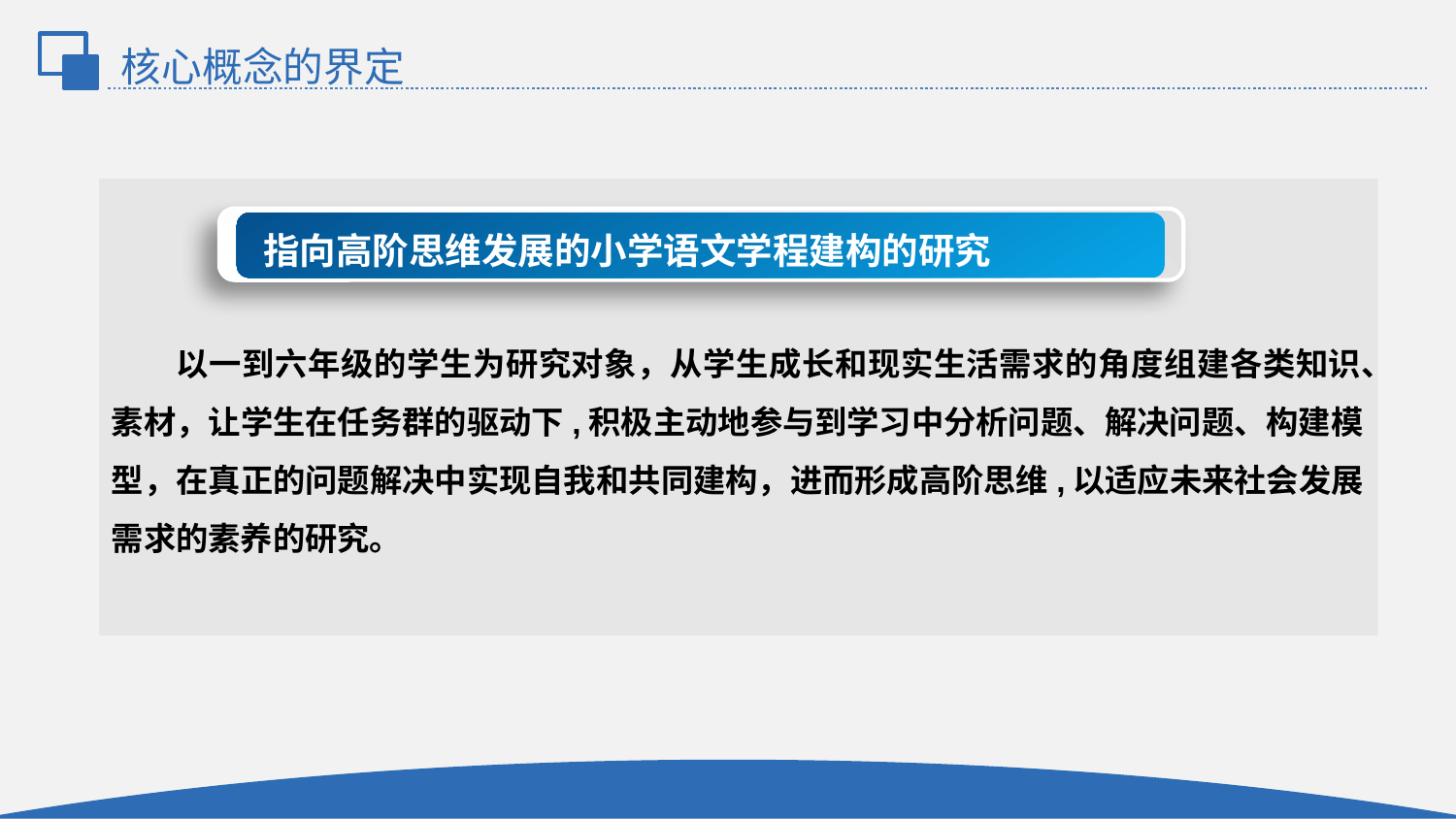

核心概念的界定

指向高阶思维发展的小学语文学程建构的研究
       以一到六年级的学生为研究对象，从学生成长和现实生活需求的角度组建各类知识、素材，让学生在任务群的驱动下,积极主动地参与到学习中分析问题、解决问题、构建模型，在真正的问题解决中实现自我和共同建构，进而形成高阶思维,以适应未来社会发展需求的素养的研究。